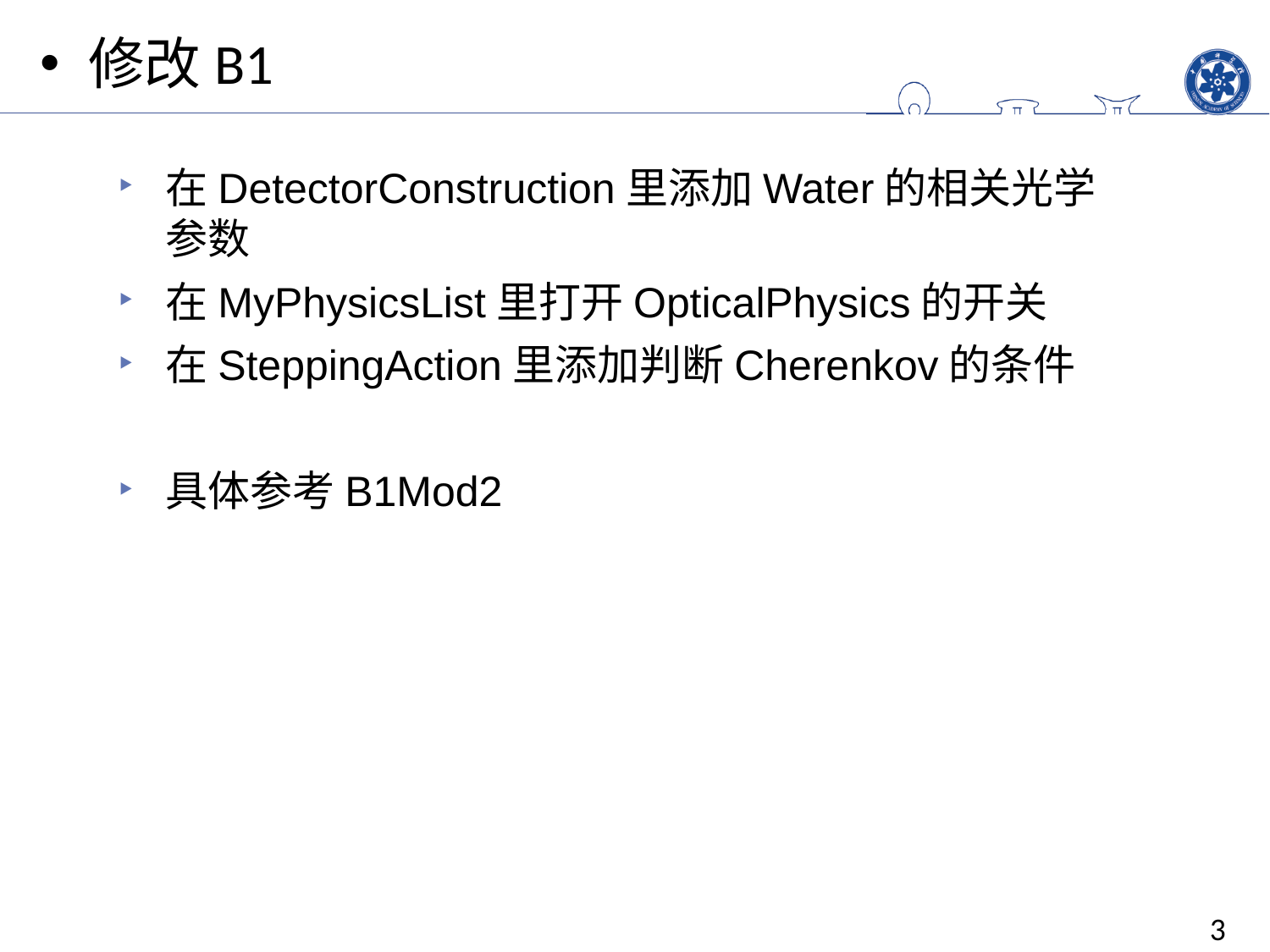

修改B1
在DetectorConstruction里添加Water的相关光学参数
在MyPhysicsList里打开OpticalPhysics的开关
在SteppingAction里添加判断Cherenkov的条件

具体参考B1Mod2
3